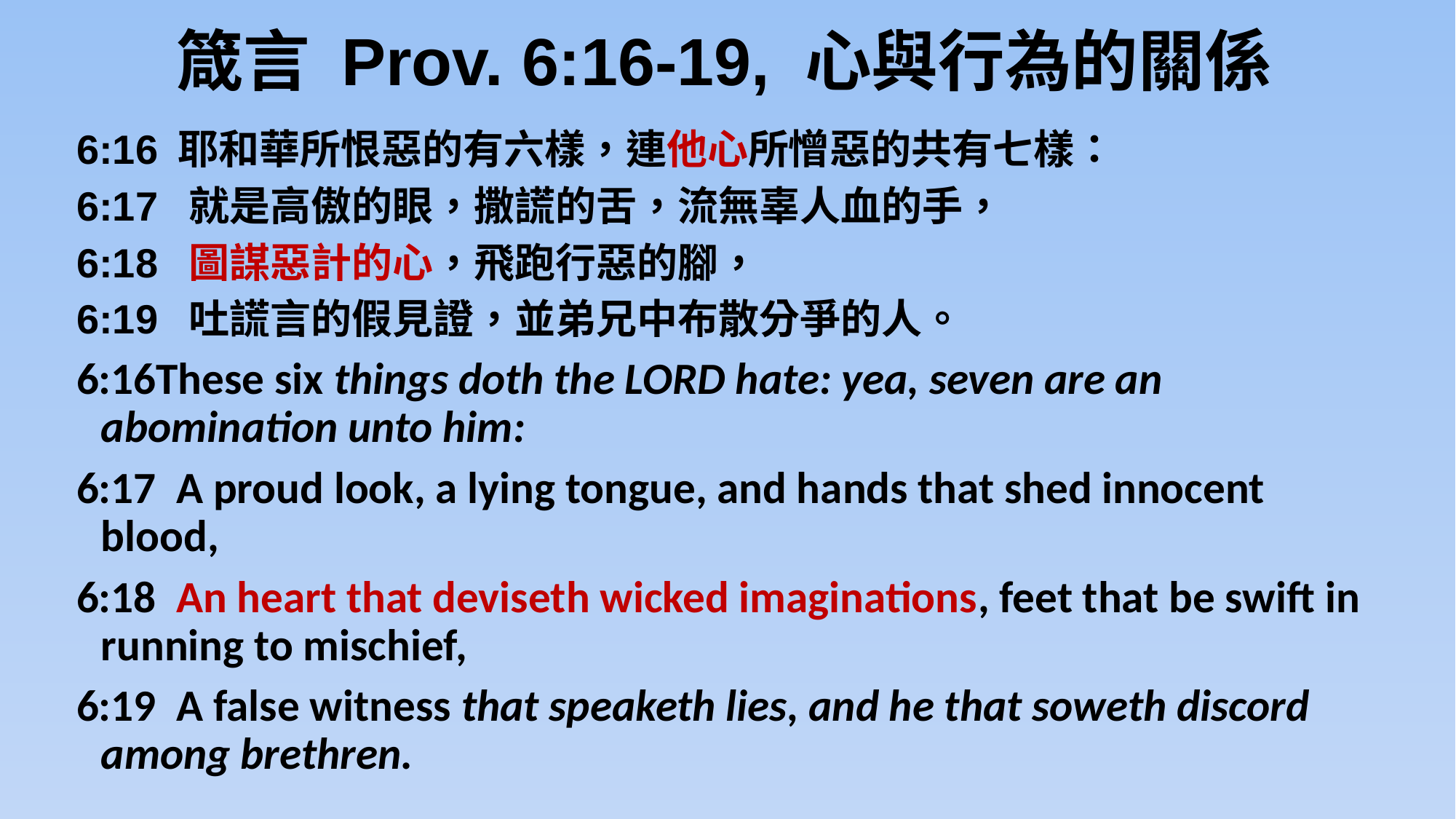

# 箴言 Prov. 6:16-19, 心與行為的關係
6:16 耶和華所恨惡的有六樣，連他心所憎惡的共有七樣：
6:17  就是高傲的眼，撒謊的舌，流無辜人血的手，
6:18  圖謀惡計的心，飛跑行惡的腳，
6:19  吐謊言的假見證，並弟兄中布散分爭的人。
6:16These six things doth the LORD hate: yea, seven are an abomination unto him:
6:17  A proud look, a lying tongue, and hands that shed innocent blood,
6:18  An heart that deviseth wicked imaginations, feet that be swift in running to mischief,
6:19  A false witness that speaketh lies, and he that soweth discord among brethren.